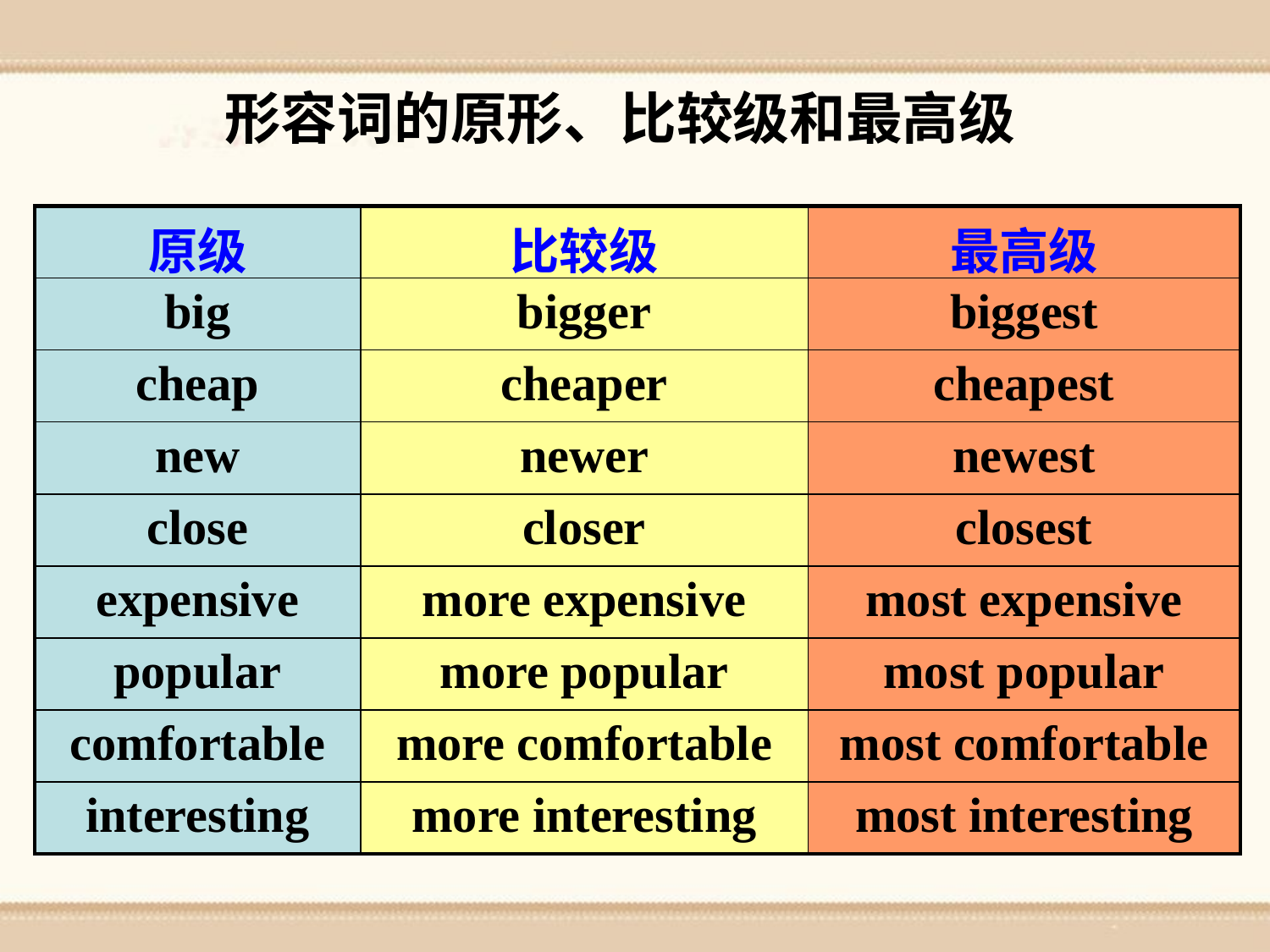

形容词的原形、比较级和最高级
| 原级 | 比较级 | 最高级 |
| --- | --- | --- |
| big | bigger | biggest |
| cheap | cheaper | cheapest |
| new | newer | newest |
| close | closer | closest |
| expensive | more expensive | most expensive |
| popular | more popular | most popular |
| comfortable | more comfortable | most comfortable |
| interesting | more interesting | most interesting |